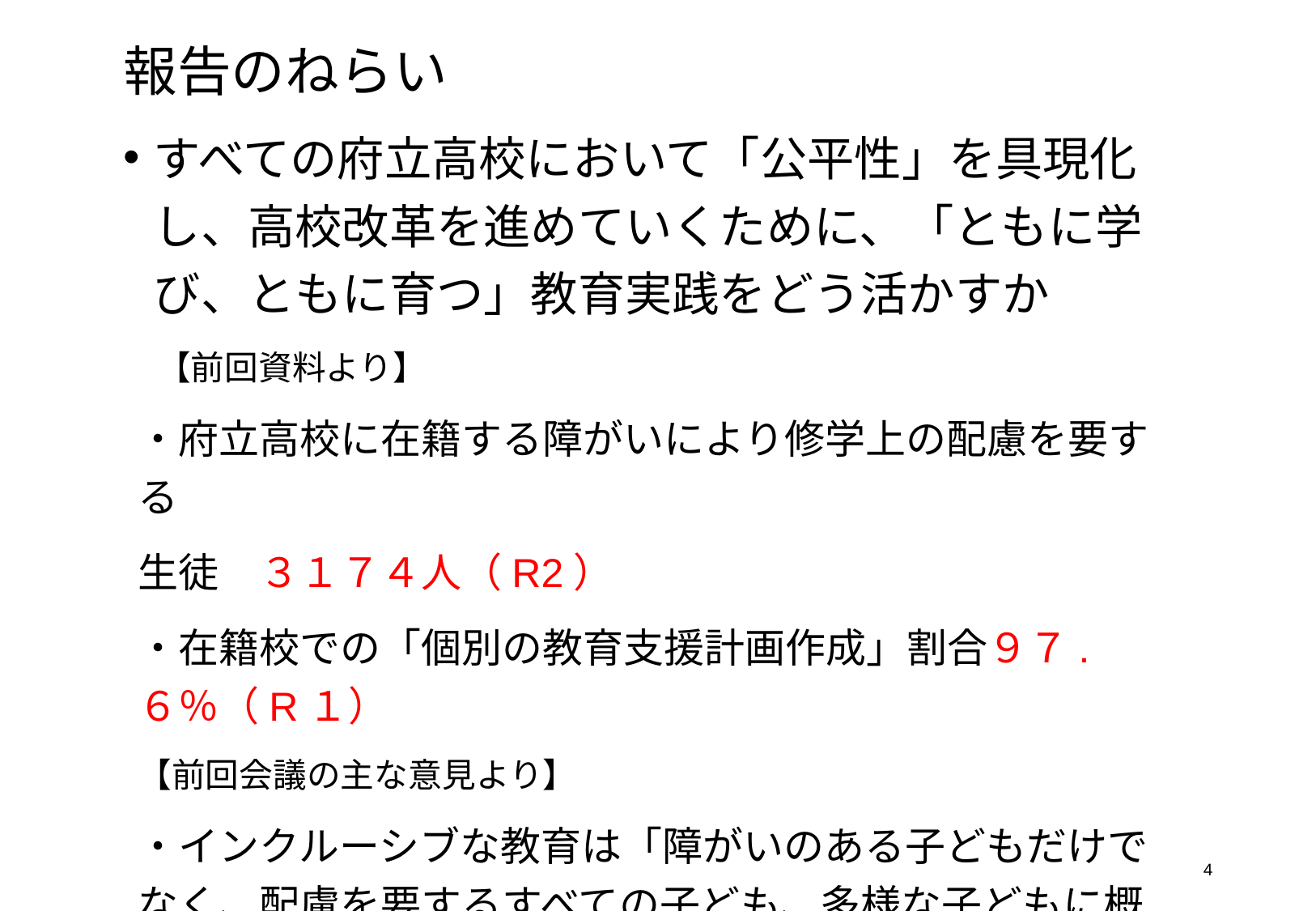

# 報告のねらい
すべての府立高校において「公平性」を具現化し、高校改革を進めていくために、「ともに学び、ともに育つ」教育実践をどう活かすか
　【前回資料より】
・府立高校に在籍する障がいにより修学上の配慮を要する
生徒　３１７４人（R2）
・在籍校での「個別の教育支援計画作成」割合９７.６％（R１）
【前回会議の主な意見より】
・インクルーシブな教育は「障がいのある子どもだけでなく、配慮を要するすべての子ども、多様な子どもに概念を拡大することが必要」
4